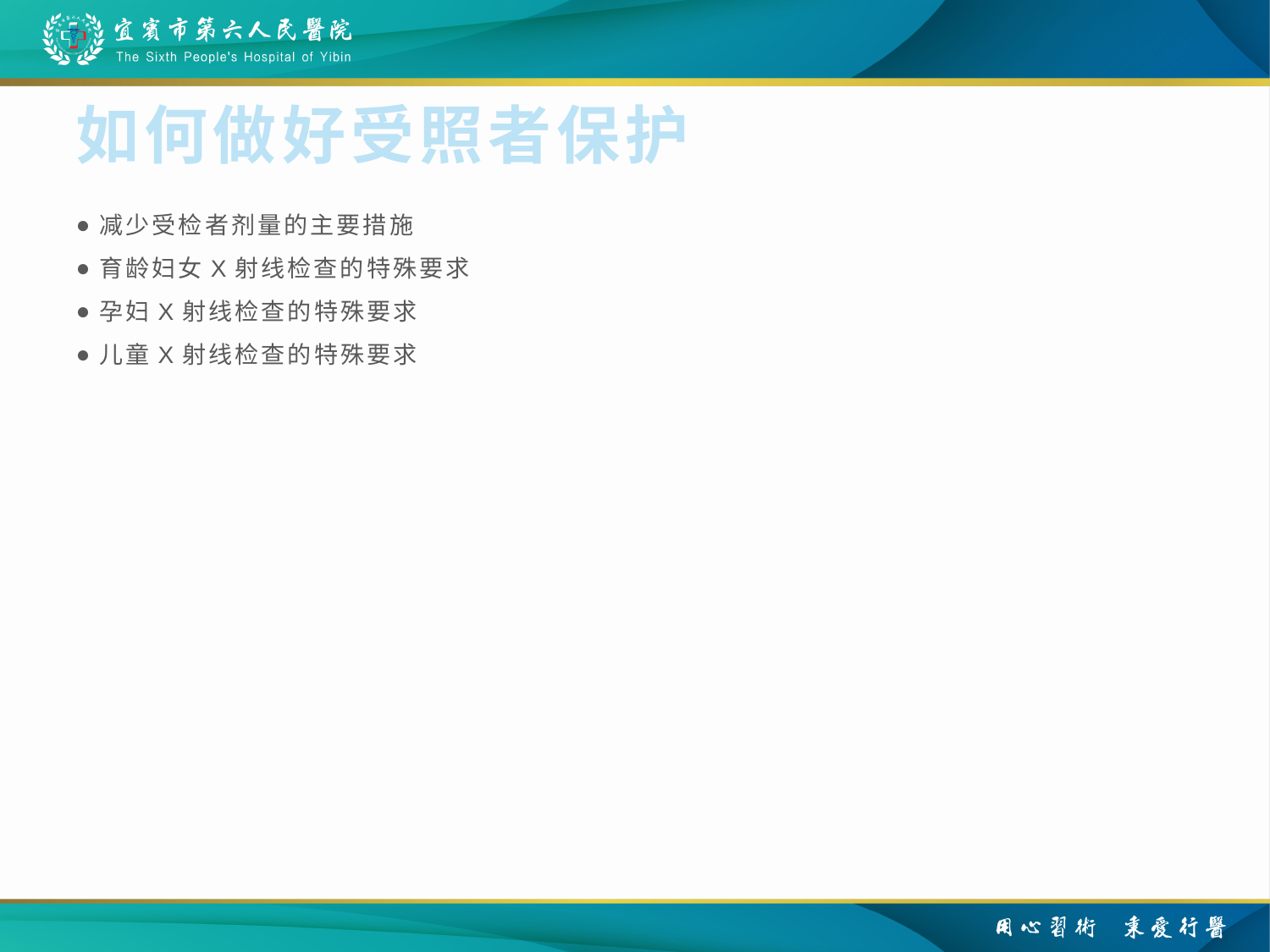

# 如何做好受照者保护
减少受检者剂量的主要措施
育龄妇女X射线检查的特殊要求
孕妇X射线检查的特殊要求
儿童X射线检查的特殊要求